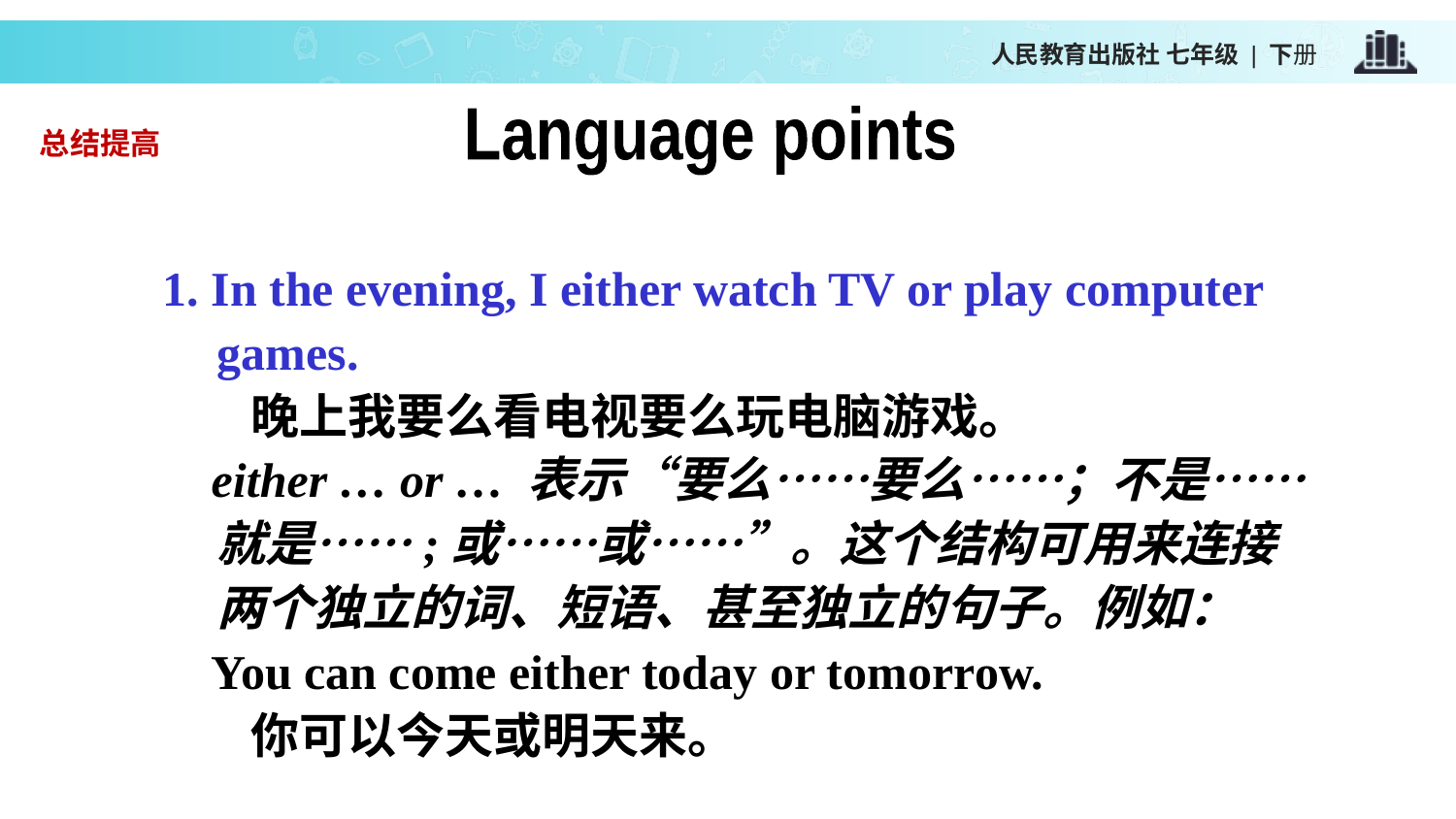

Language points
总结提高
1. In the evening, I either watch TV or play computer games.
       晚上我要么看电视要么玩电脑游戏。
    either … or … 表示“要么……要么……；不是……就是……;或……或……”。这个结构可用来连接两个独立的词、短语、甚至独立的句子。例如：
    You can come either today or tomorrow.
       你可以今天或明天来。